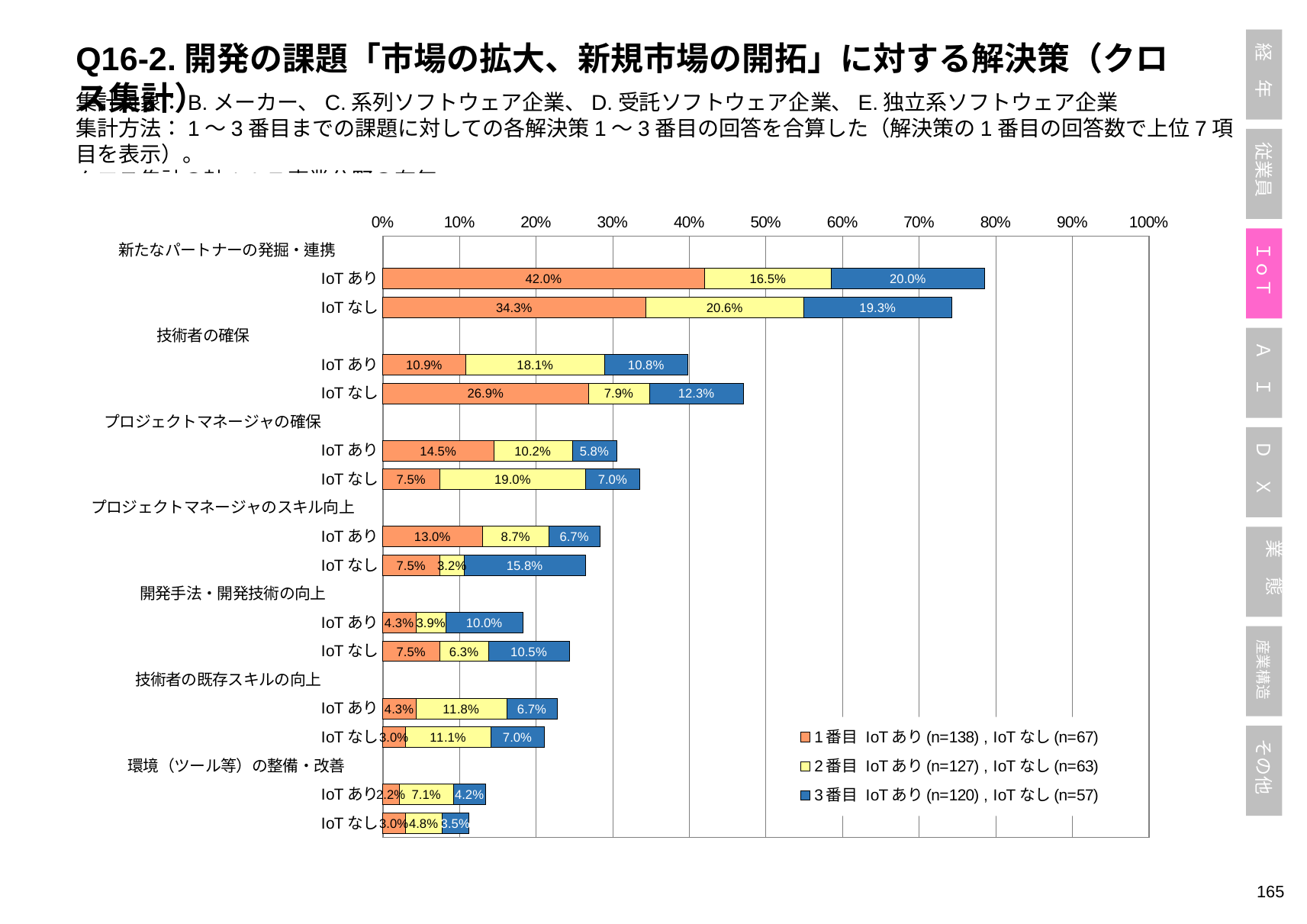

Q16-2.開発の課題「市場の拡大、新規市場の開拓」に対する解決策（クロス集計）
集計対象：B.メーカー、C.系列ソフトウェア企業、D.受託ソフトウェア企業、E.独立系ソフトウェア企業
集計方法：1～3番目までの課題に対しての各解決策1～3番目の回答を合算した（解決策の1番目の回答数で上位7項目を表示）。
クロス集計の軸：IoT事業分野の有無

### Chart

| Category | 1番目 IoTあり(n=138) , IoTなし(n=67) | 2番目 IoTあり(n=127) , IoTなし(n=63) | 3番目 IoTあり(n=120) , IoTなし(n=57) |
|---|---|---|---|
| 新たなパートナーの発掘・連携          | None | None | None |
| IoTあり | 0.42028985507246375 | 0.16535433070866143 | 0.2 |
| IoTなし | 0.34328358208955223 | 0.20634920634920634 | 0.19298245614035087 |
| 技術者の確保                            | None | None | None |
| IoTあり | 0.10869565217391304 | 0.18110236220472442 | 0.10833333333333334 |
| IoTなし | 0.26865671641791045 | 0.07936507936507936 | 0.12280701754385964 |
| プロジェクトマネージャの確保             | None | None | None |
| IoTあり | 0.14492753623188406 | 0.10236220472440945 | 0.058333333333333334 |
| IoTなし | 0.07462686567164178 | 0.19047619047619047 | 0.07017543859649122 |
| プロジェクトマネージャのスキル向上      | None | None | None |
| IoTあり | 0.13043478260869565 | 0.08661417322834646 | 0.06666666666666667 |
| IoTなし | 0.07462686567164178 | 0.031746031746031744 | 0.15789473684210525 |
| 開発手法・開発技術の向上            | None | None | None |
| IoTあり | 0.043478260869565216 | 0.03937007874015748 | 0.1 |
| IoTなし | 0.07462686567164178 | 0.06349206349206349 | 0.10526315789473684 |
| 技術者の既存スキルの向上             | None | None | None |
| IoTあり | 0.043478260869565216 | 0.11811023622047244 | 0.06666666666666667 |
| IoTなし | 0.029850746268656716 | 0.1111111111111111 | 0.07017543859649122 |
| 環境（ツール等）の整備・改善        | None | None | None |
| IoTあり | 0.021739130434782608 | 0.07086614173228346 | 0.041666666666666664 |
| IoTなし | 0.029850746268656716 | 0.047619047619047616 | 0.03508771929824561 |
165